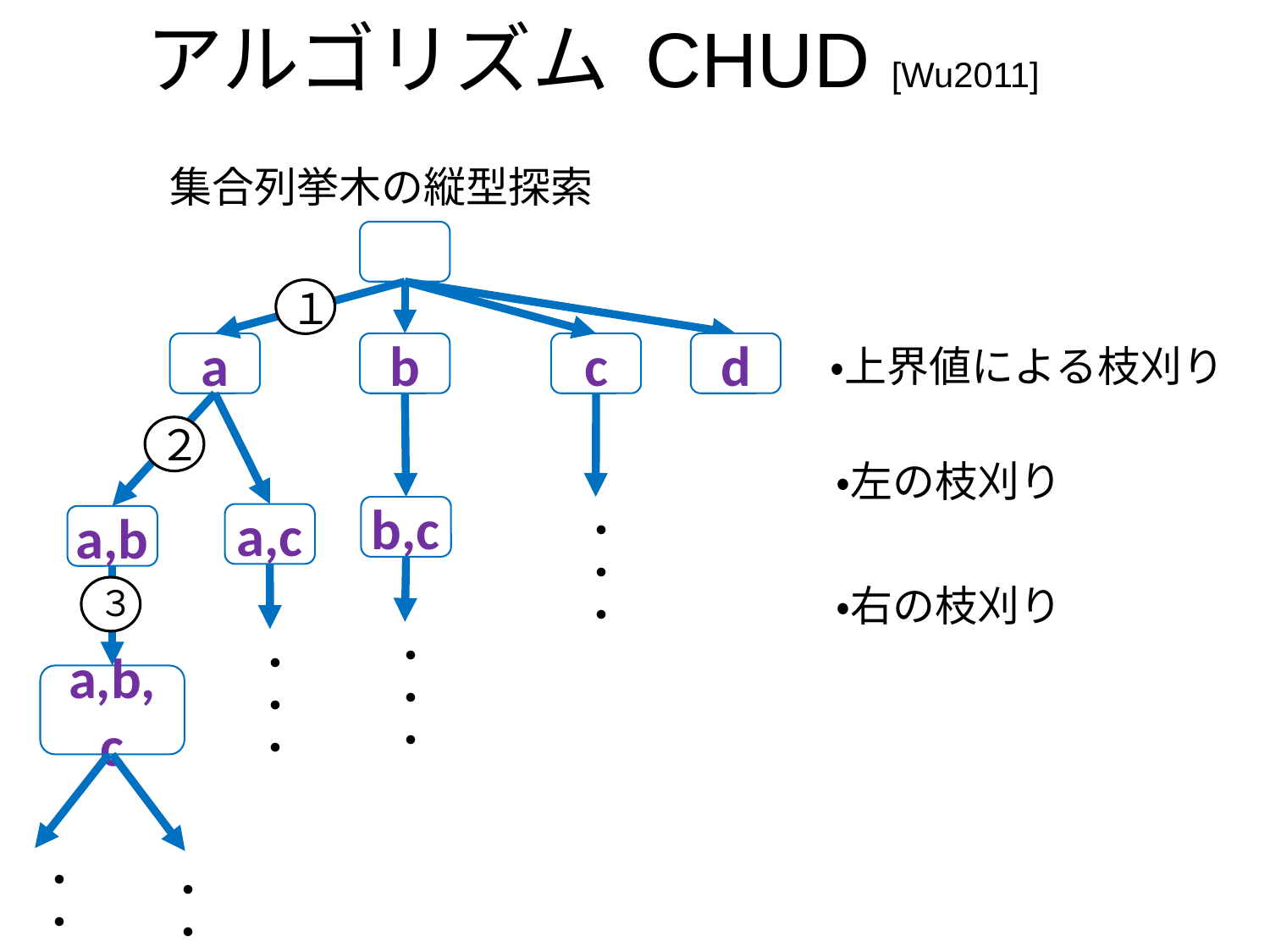

# アルゴリズム CHUD [Wu2011]
集合列挙木の縦型探索

１

・上界値による枝刈り
a
b
c
d
２

・左の枝刈り
b,c
・・・
a,c
a,b
・右の枝刈り
３

・・・
・・・
a,b,c
・・・
・・・